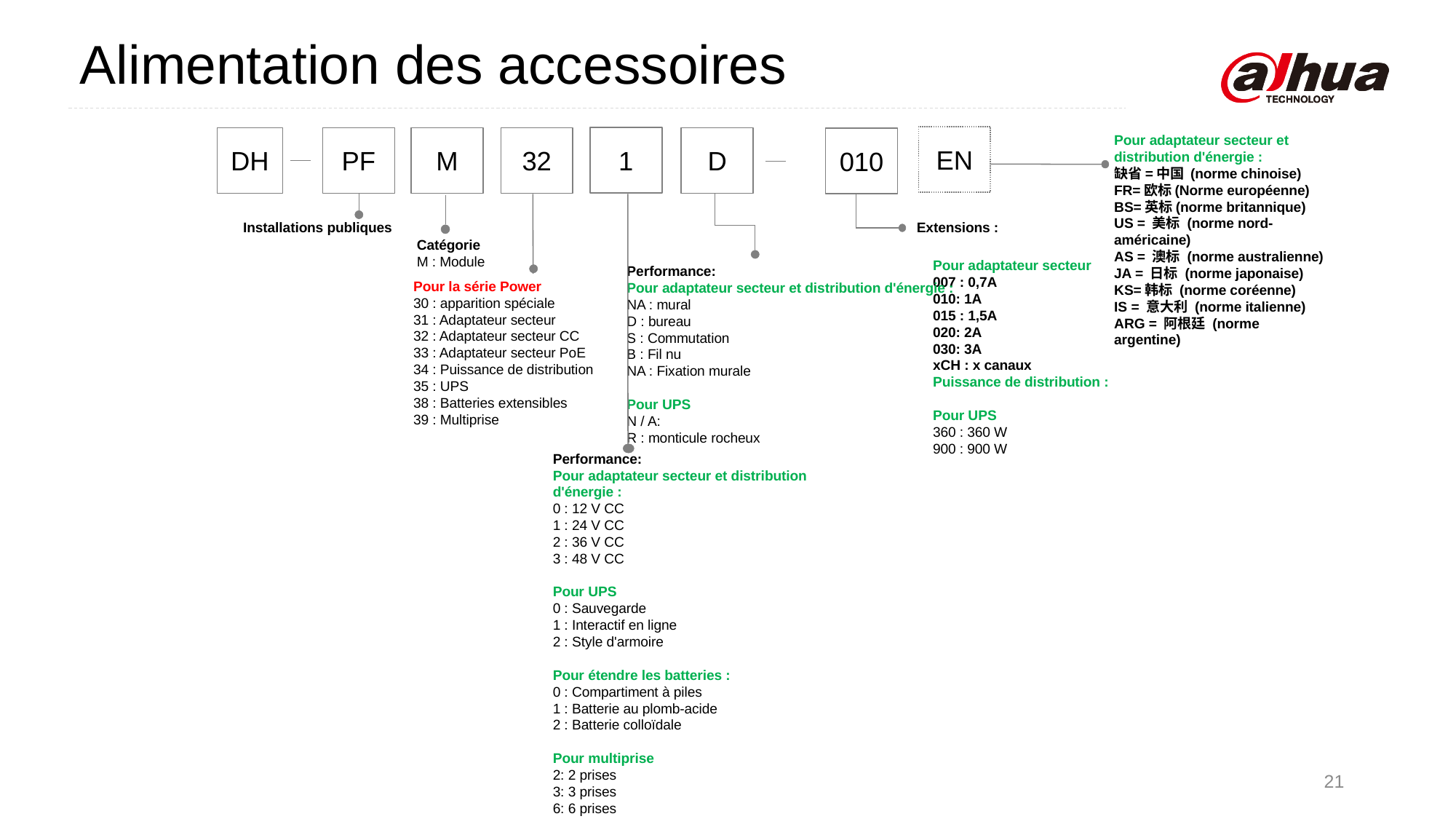

Alimentation des accessoires

EN
1
Pour adaptateur secteur et distribution d'énergie :
缺省=中国 (norme chinoise)
FR=欧标(Norme européenne)
BS=英标(norme britannique)
US = 美标 (norme nord-américaine)
AS = 澳标 (norme australienne)
JA = 日标 (norme japonaise)
KS=韩标 (norme coréenne)
IS = 意大利 (norme italienne)
ARG = 阿根廷 (norme argentine)
DH
PF
M
32
D
010

Installations publiques
Extensions :
Pour adaptateur secteur
007 : 0,7A
010: 1A
015 : 1,5A
020: 2A
030: 3A
xCH : x canaux
Puissance de distribution :

Pour UPS
360 : 360 W
900 : 900 W
Catégorie
M : Module

Performance:
Pour adaptateur secteur et distribution d'énergie :
NA : mural
D : bureau
S : Commutation
B : Fil nu
NA : Fixation murale

Pour UPS
N / A:
R : monticule rocheux

Pour la série Power
30 : apparition spéciale
31 : Adaptateur secteur
32 : Adaptateur secteur CC
33 : Adaptateur secteur PoE
34 : Puissance de distribution
35 : UPS
38 : Batteries extensibles
39 : Multiprise
Performance:
Pour adaptateur secteur et distribution d'énergie :
0 : 12 V CC
1 : 24 V CC
2 : 36 V CC
3 : 48 V CC

Pour UPS
0 : Sauvegarde
1 : Interactif en ligne
2 : Style d'armoire

Pour étendre les batteries :
0 : Compartiment à piles
1 : Batterie au plomb-acide
2 : Batterie colloïdale

Pour multiprise
2: 2 prises
3: 3 prises
6: 6 prises
8: 8 prises
21